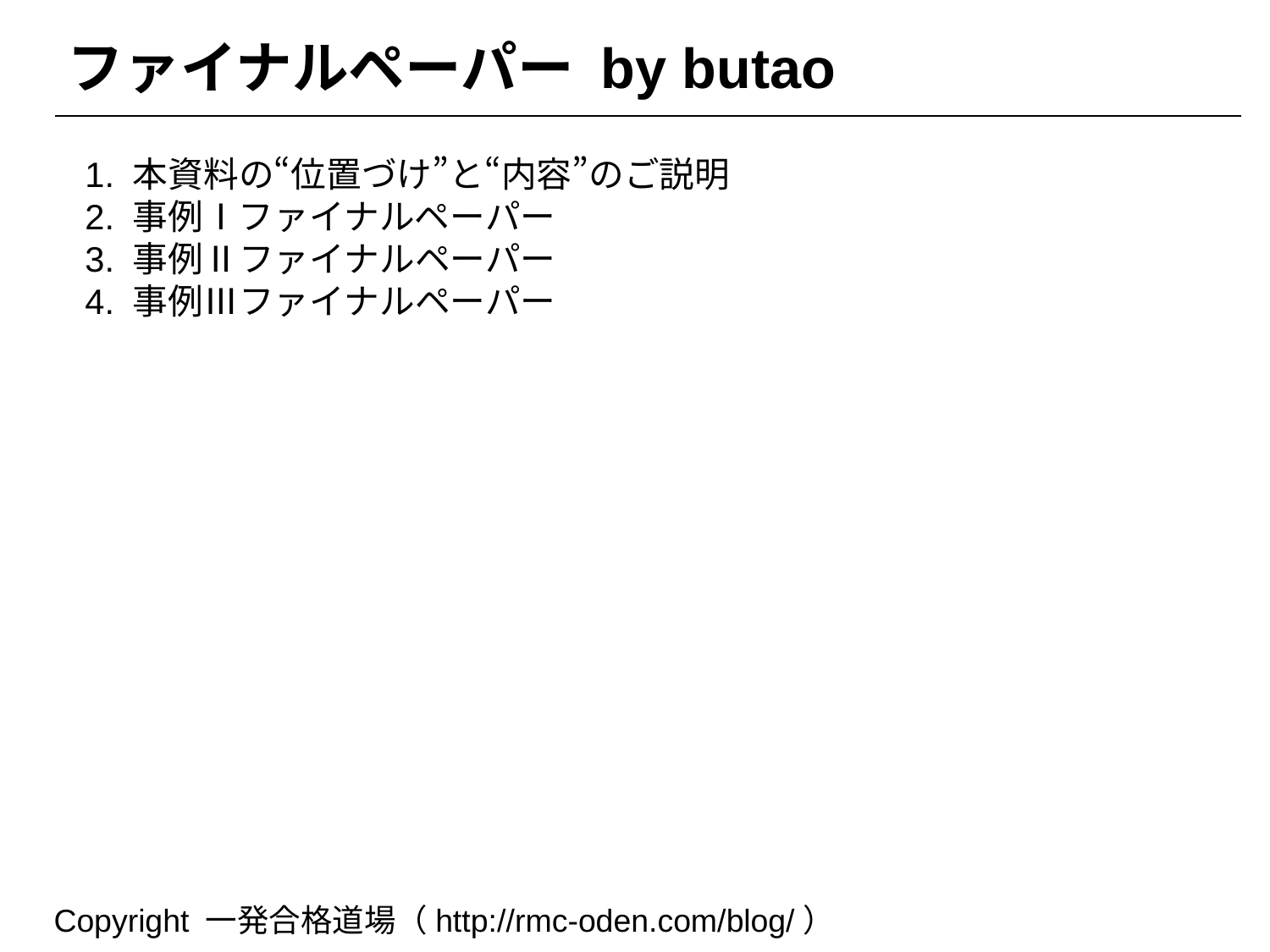

ファイナルペーパー by butao
本資料の“位置づけ”と“内容”のご説明
事例Ⅰファイナルペーパー
事例Ⅱファイナルペーパー
事例Ⅲファイナルペーパー
Copyright 一発合格道場（http://rmc-oden.com/blog/）